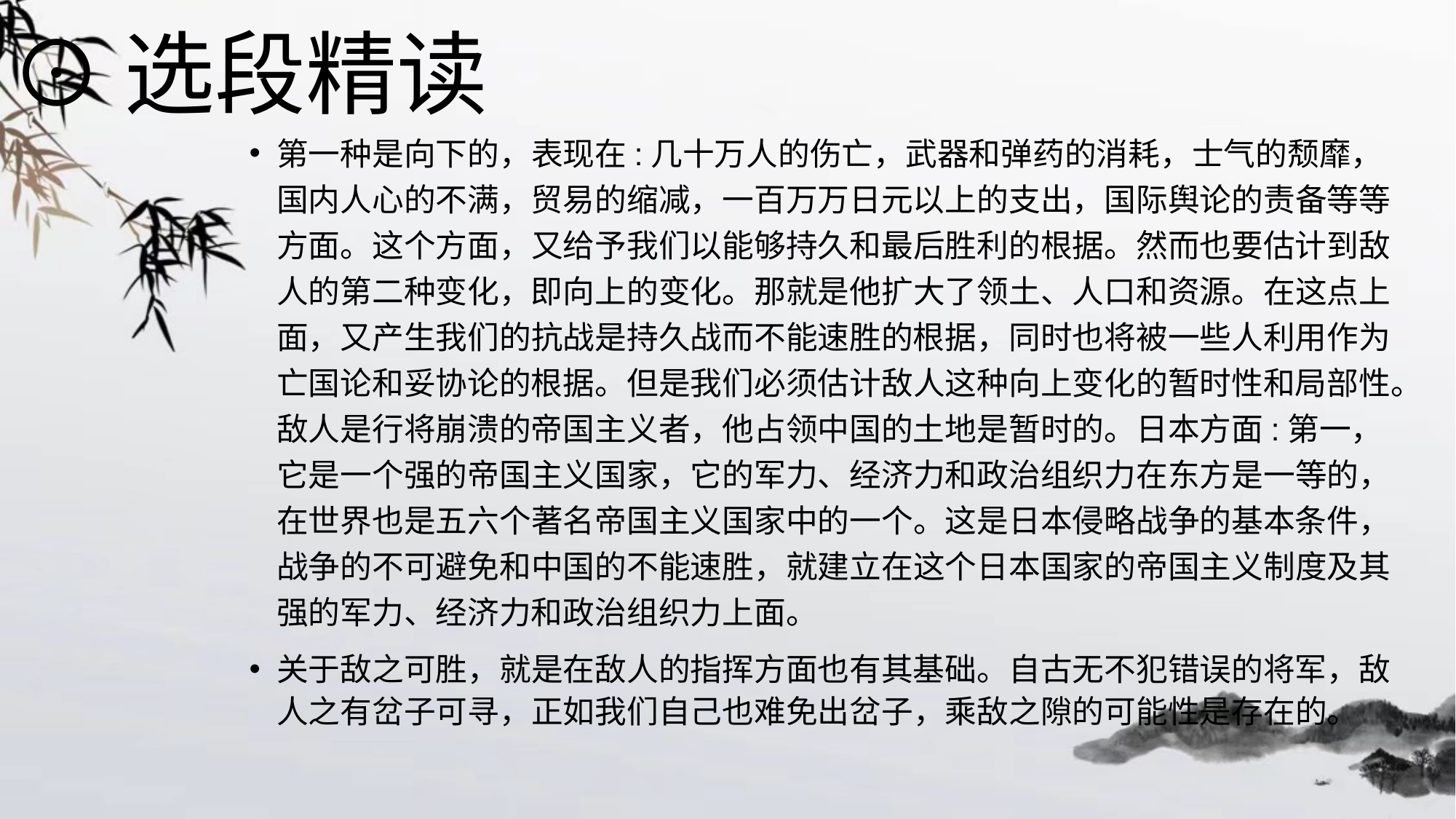

# ⊙选段精读
第一种是向下的，表现在:几十万人的伤亡，武器和弹药的消耗，士气的颓靡，国内人心的不满，贸易的缩减，一百万万日元以上的支出，国际舆论的责备等等方面。这个方面，又给予我们以能够持久和最后胜利的根据。然而也要估计到敌人的第二种变化，即向上的变化。那就是他扩大了领土、人口和资源。在这点上面，又产生我们的抗战是持久战而不能速胜的根据，同时也将被一些人利用作为亡国论和妥协论的根据。但是我们必须估计敌人这种向上变化的暂时性和局部性。敌人是行将崩溃的帝国主义者，他占领中国的土地是暂时的。日本方面:第一，它是一个强的帝国主义国家，它的军力、经济力和政治组织力在东方是一等的，在世界也是五六个著名帝国主义国家中的一个。这是日本侵略战争的基本条件，战争的不可避免和中国的不能速胜，就建立在这个日本国家的帝国主义制度及其强的军力、经济力和政治组织力上面。
关于敌之可胜，就是在敌人的指挥方面也有其基础。自古无不犯错误的将军，敌人之有岔子可寻，正如我们自己也难免出岔子，乘敌之隙的可能性是存在的。